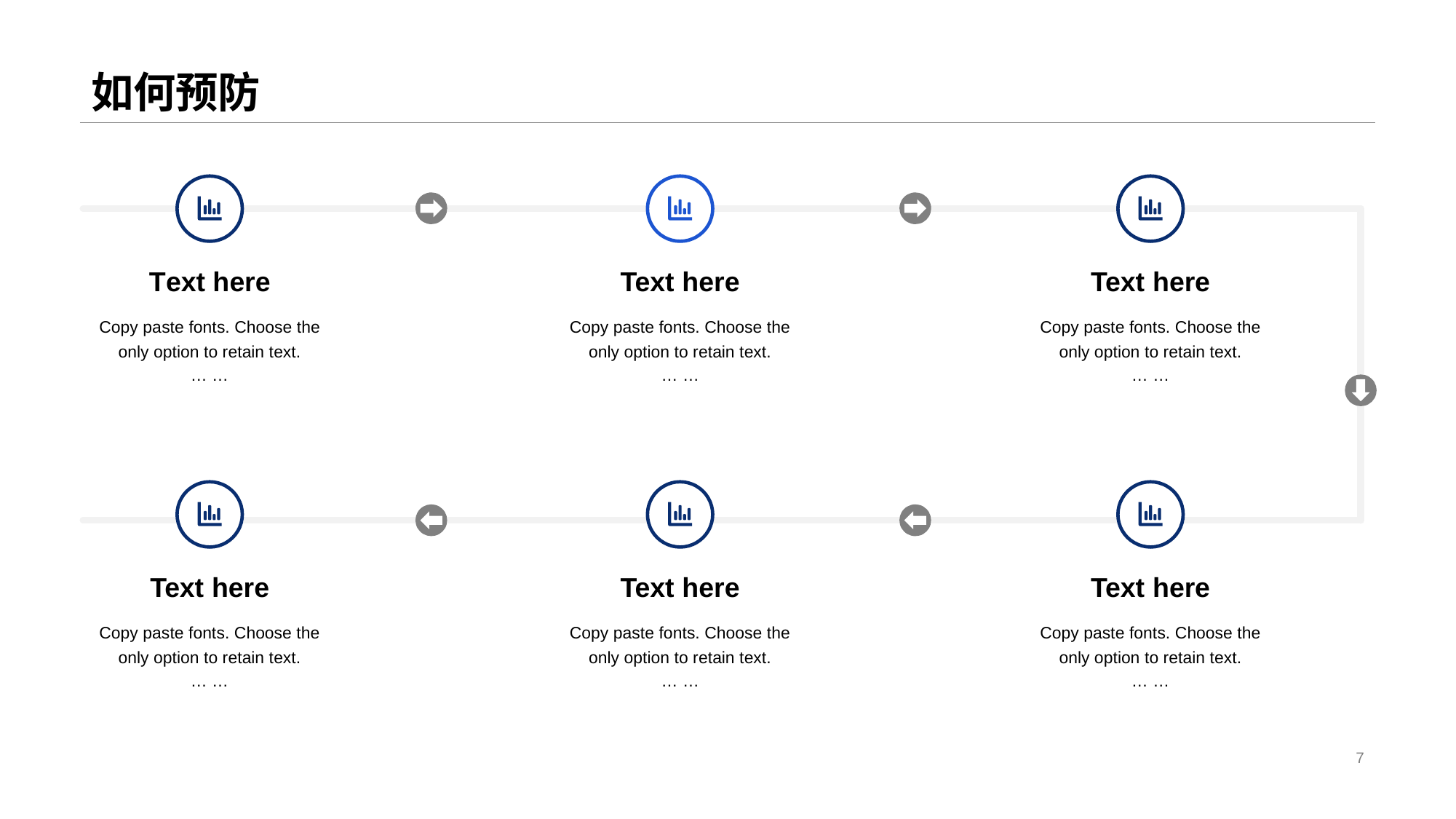

# 如何预防

T ext here
Copy pa ste fonts. Choose the only option to retain text.
… …
Text  here
Copy paste fonts. Choose the  only option to retain text.
… …
Text  here
Copy paste fonts. Choose the  only option to retain text.
… …

Text  here
Copy paste fonts. Choose the  only option to retain text.
… …
Text  here
Copy paste fonts. Choose the  only option to retain text.
… …
Text  here
Copy paste fonts. Choose the  only option to retain text.
… …
7